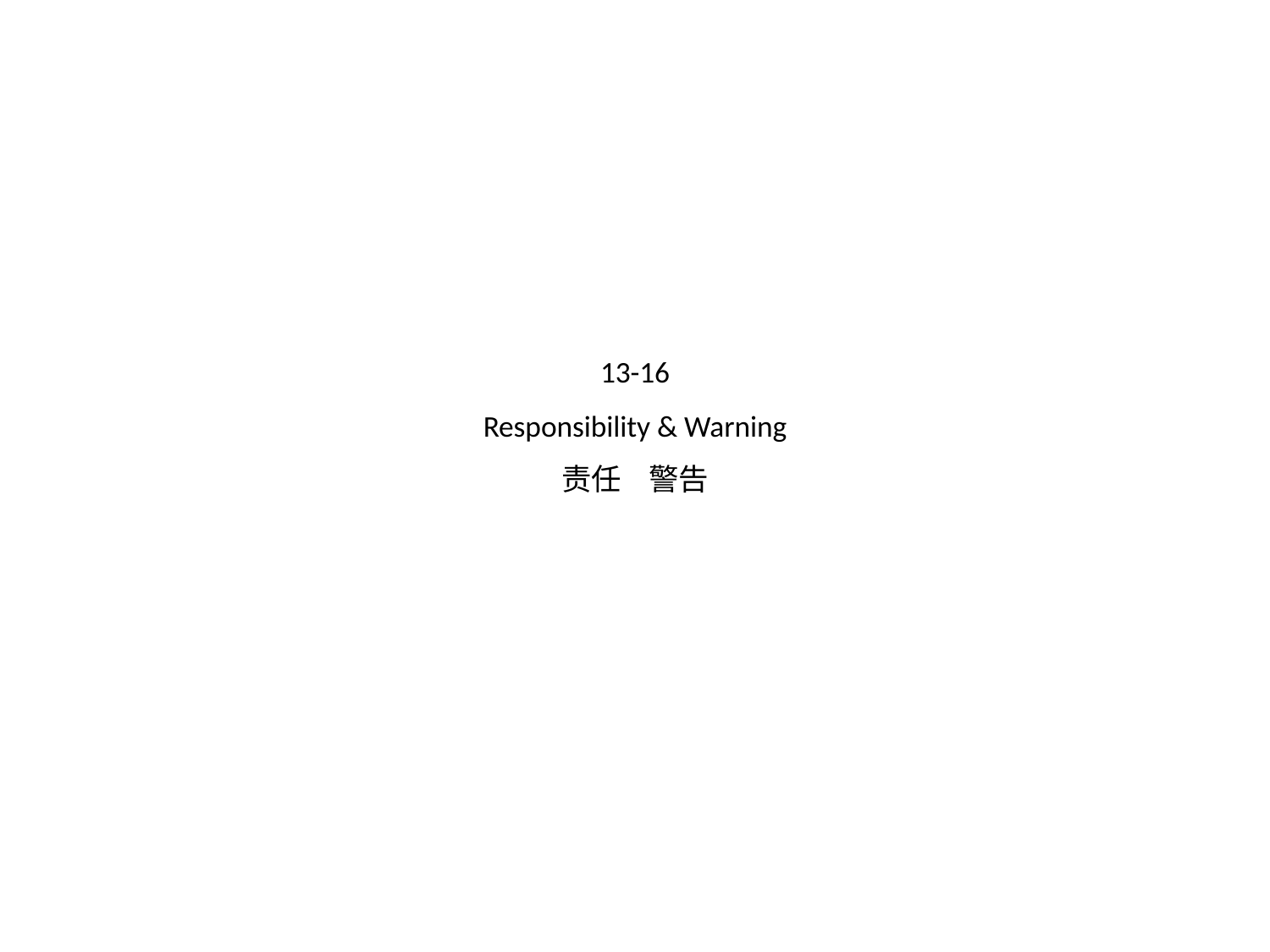

# 13-16 Responsibility & Warning 责任    警告